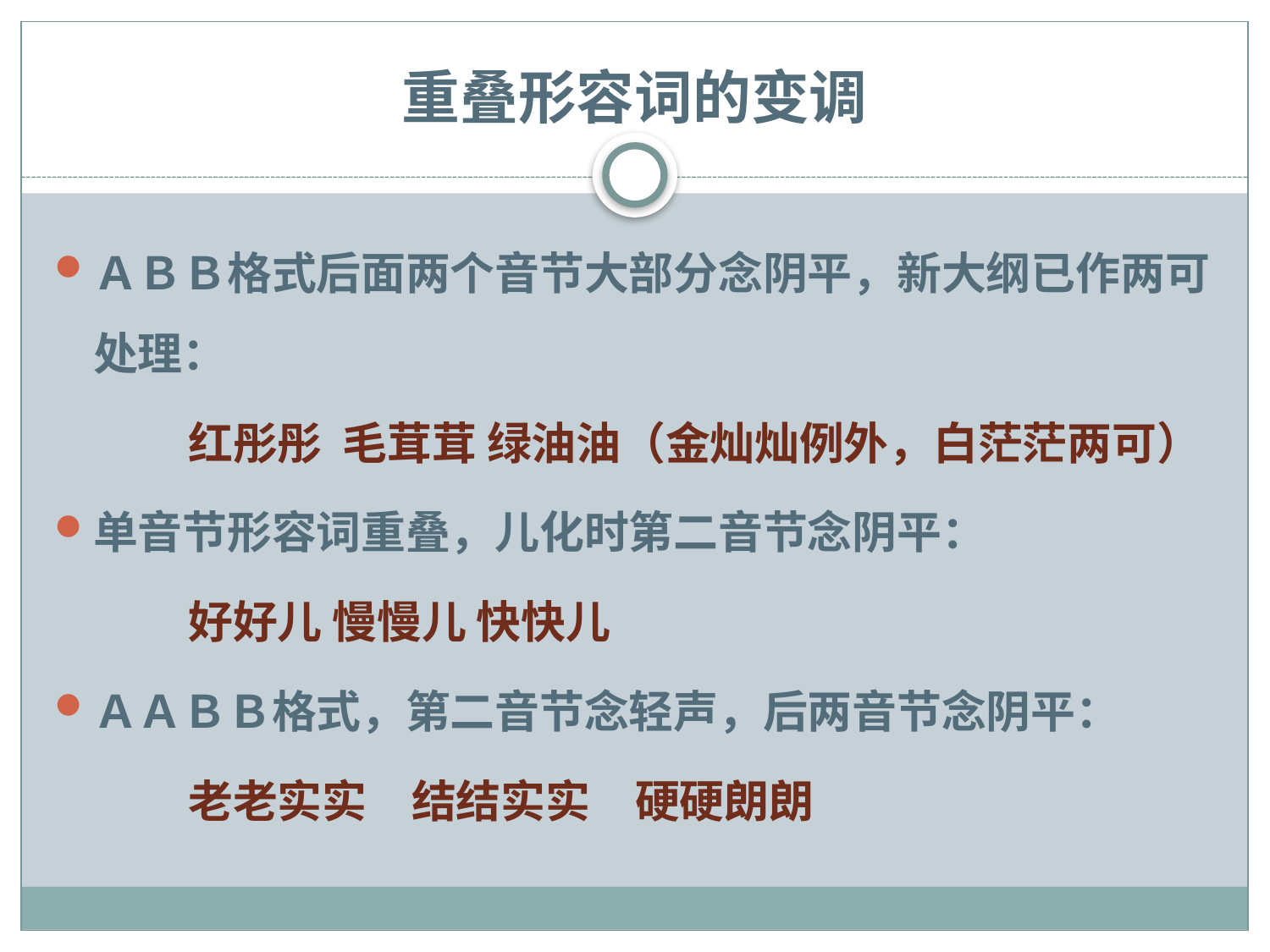

# 重叠形容词的变调
ＡＢＢ格式后面两个音节大部分念阴平，新大纲已作两可处理：
　　　红彤彤  毛茸茸 绿油油（金灿灿例外，白茫茫两可）
单音节形容词重叠，儿化时第二音节念阴平：
　　　好好儿 慢慢儿 快快儿
ＡＡＢＢ格式，第二音节念轻声，后两音节念阴平：
　　　老老实实　结结实实　硬硬朗朗